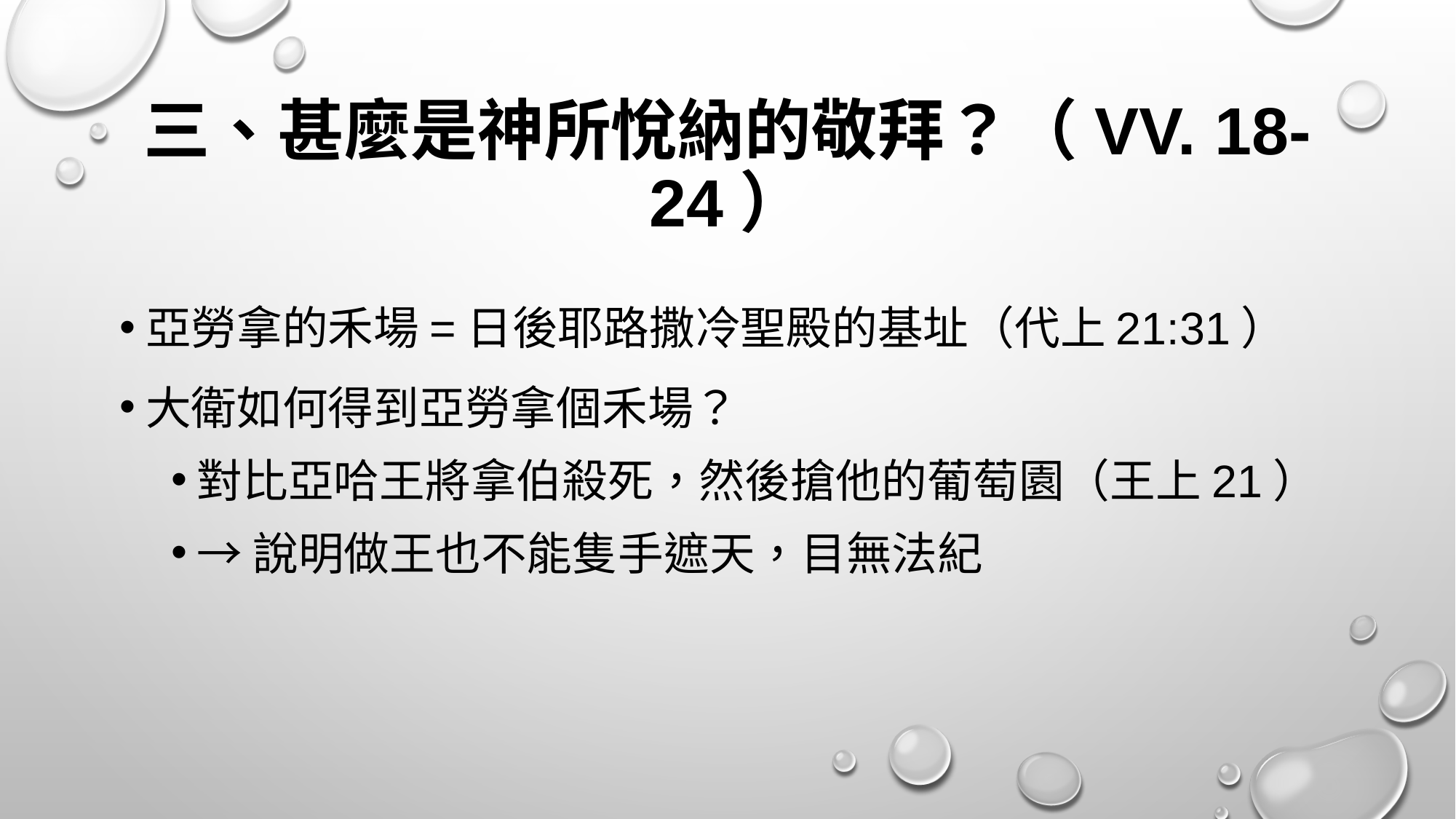

# 三、甚麼是神所悅納的敬拜？（vv. 18-24）
亞勞拿的禾場=日後耶路撒冷聖殿的基址（代上21:31）
大衛如何得到亞勞拿個禾場？
對比亞哈王將拿伯殺死，然後搶他的葡萄園（王上21）
→說明做王也不能隻手遮天，目無法紀